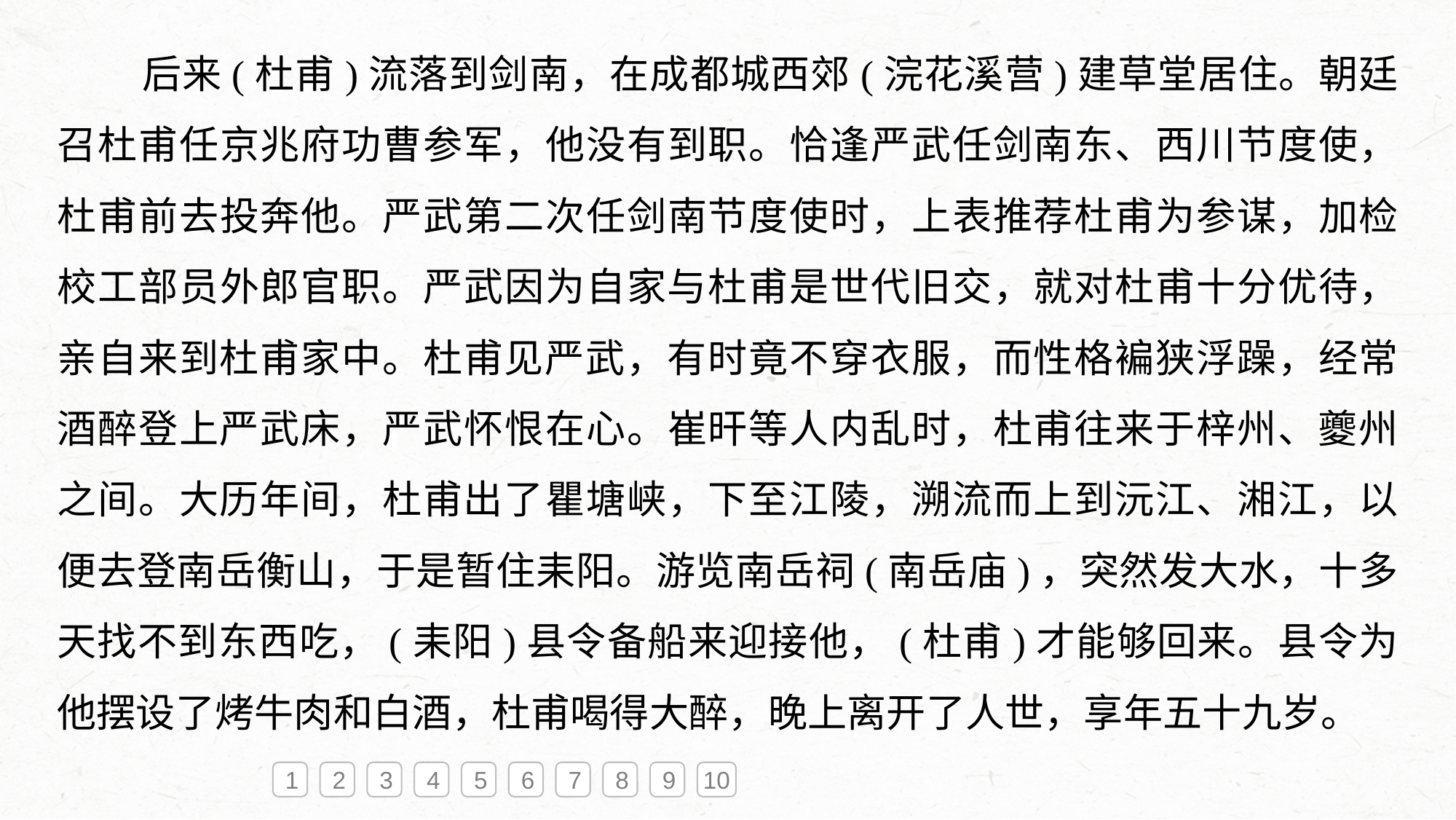

后来(杜甫)流落到剑南，在成都城西郊(浣花溪营)建草堂居住。朝廷召杜甫任京兆府功曹参军，他没有到职。恰逢严武任剑南东、西川节度使，杜甫前去投奔他。严武第二次任剑南节度使时，上表推荐杜甫为参谋，加检校工部员外郎官职。严武因为自家与杜甫是世代旧交，就对杜甫十分优待，亲自来到杜甫家中。杜甫见严武，有时竟不穿衣服，而性格褊狭浮躁，经常酒醉登上严武床，严武怀恨在心。崔旰等人内乱时，杜甫往来于梓州、夔州之间。大历年间，杜甫出了瞿塘峡，下至江陵，溯流而上到沅江、湘江，以便去登南岳衡山，于是暂住耒阳。游览南岳祠(南岳庙)，突然发大水，十多天找不到东西吃，(耒阳)县令备船来迎接他，(杜甫)才能够回来。县令为他摆设了烤牛肉和白酒，杜甫喝得大醉，晚上离开了人世，享年五十九岁。
1
2
3
4
5
6
7
8
9
10